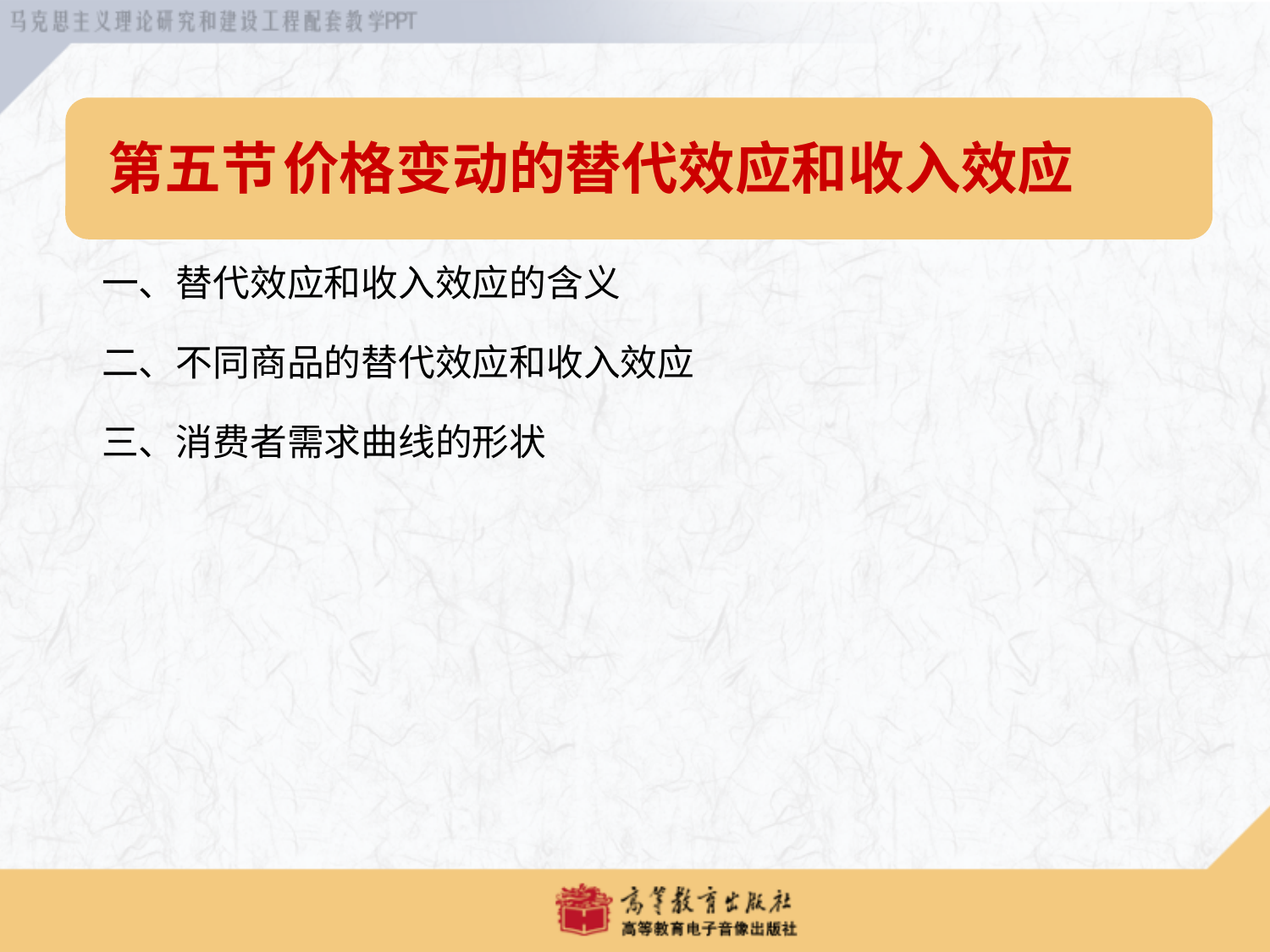

一、替代效应和收入效应的含义
二、不同商品的替代效应和收入效应
三、消费者需求曲线的形状
第五节	价格变动的替代效应和收入效应